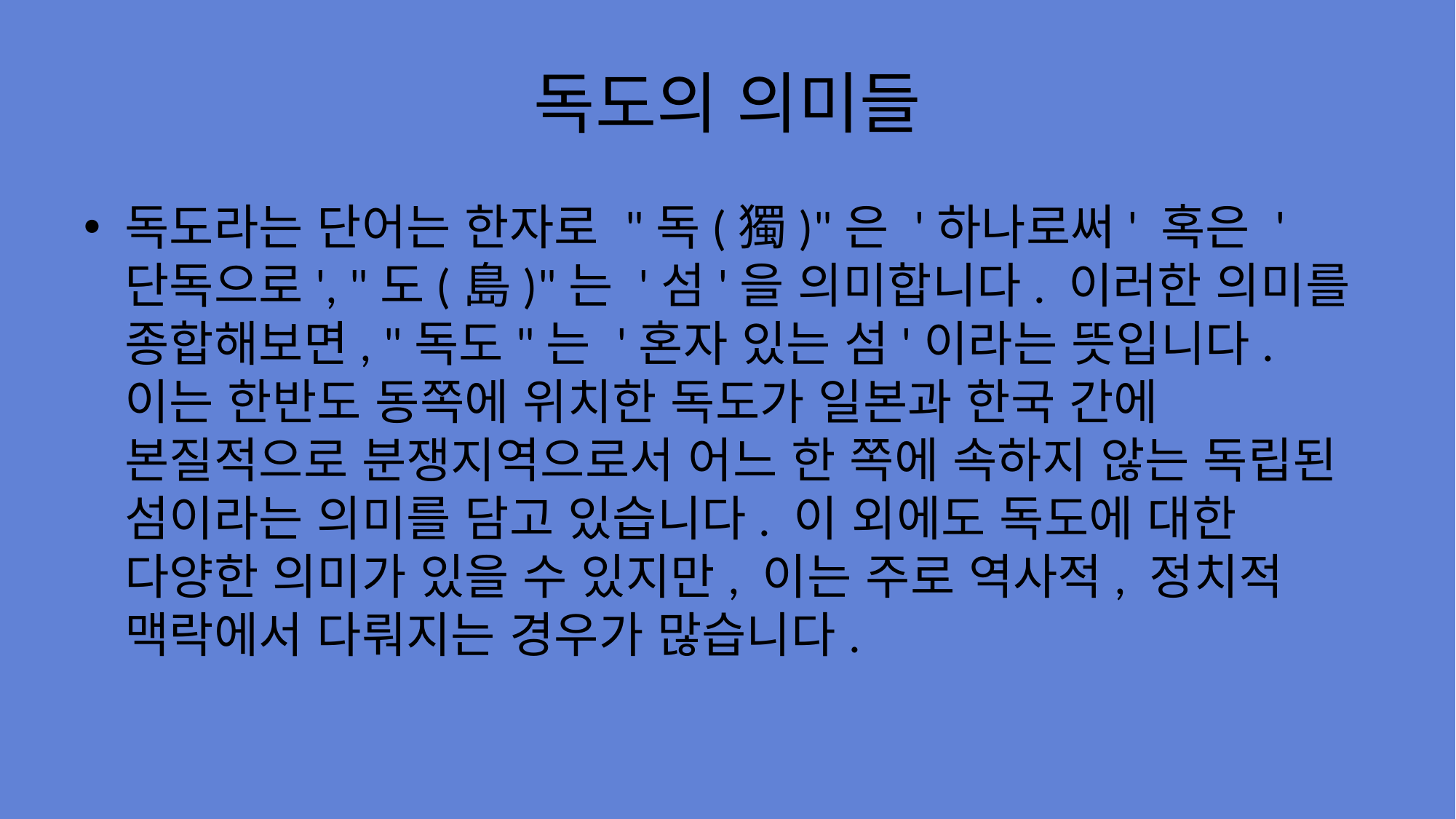

# 독도의 의미들
독도라는 단어는 한자로 "독(獨)"은 '하나로써' 혹은 '단독으로', "도(島)"는 '섬'을 의미합니다. 이러한 의미를 종합해보면, "독도"는 '혼자 있는 섬'이라는 뜻입니다. 이는 한반도 동쪽에 위치한 독도가 일본과 한국 간에 본질적으로 분쟁지역으로서 어느 한 쪽에 속하지 않는 독립된 섬이라는 의미를 담고 있습니다. 이 외에도 독도에 대한 다양한 의미가 있을 수 있지만, 이는 주로 역사적, 정치적 맥락에서 다뤄지는 경우가 많습니다.